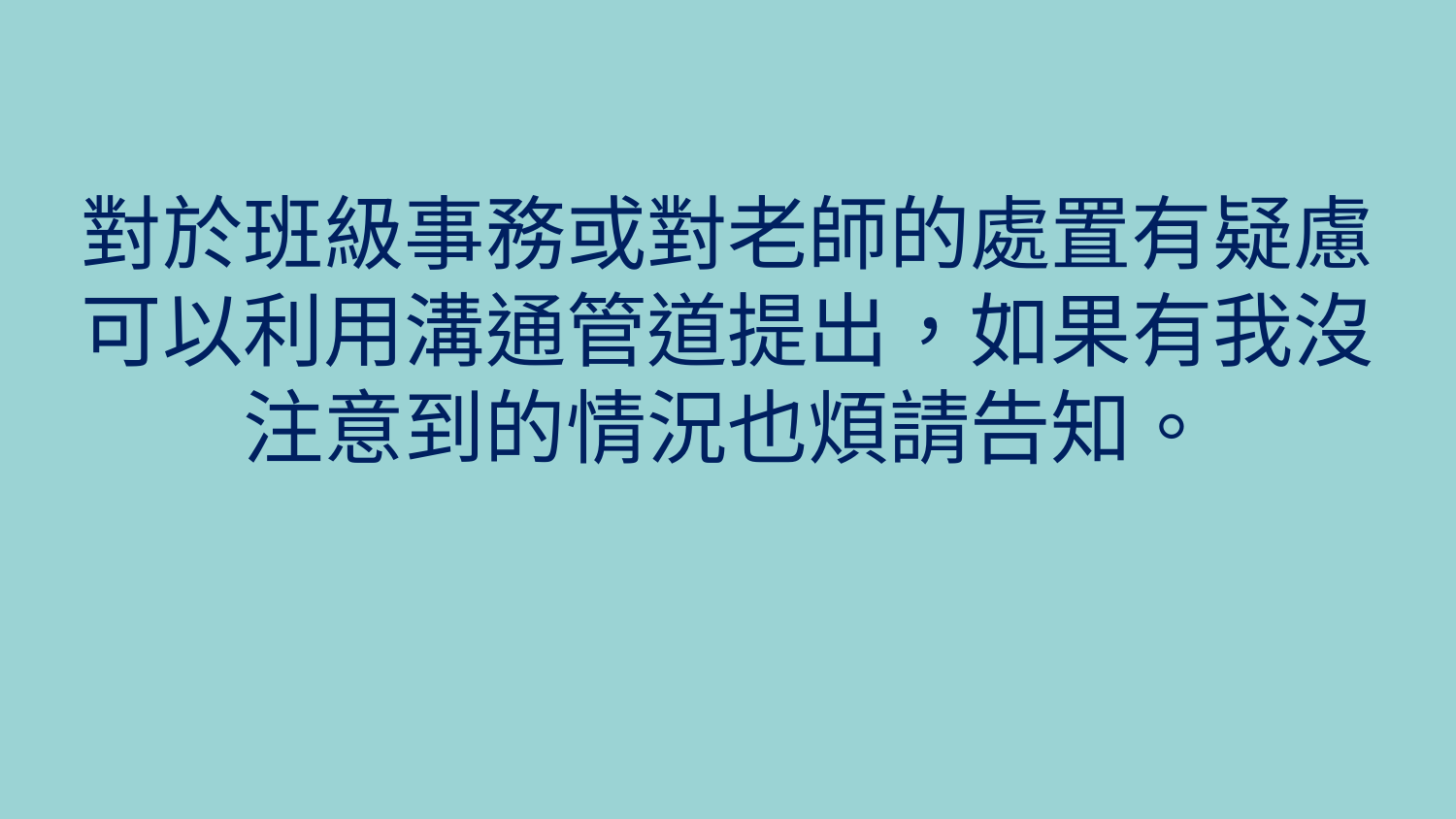

# 對於班級事務或對老師的處置有疑慮 可以利用溝通管道提出，如果有我沒注意到的情況也煩請告知。